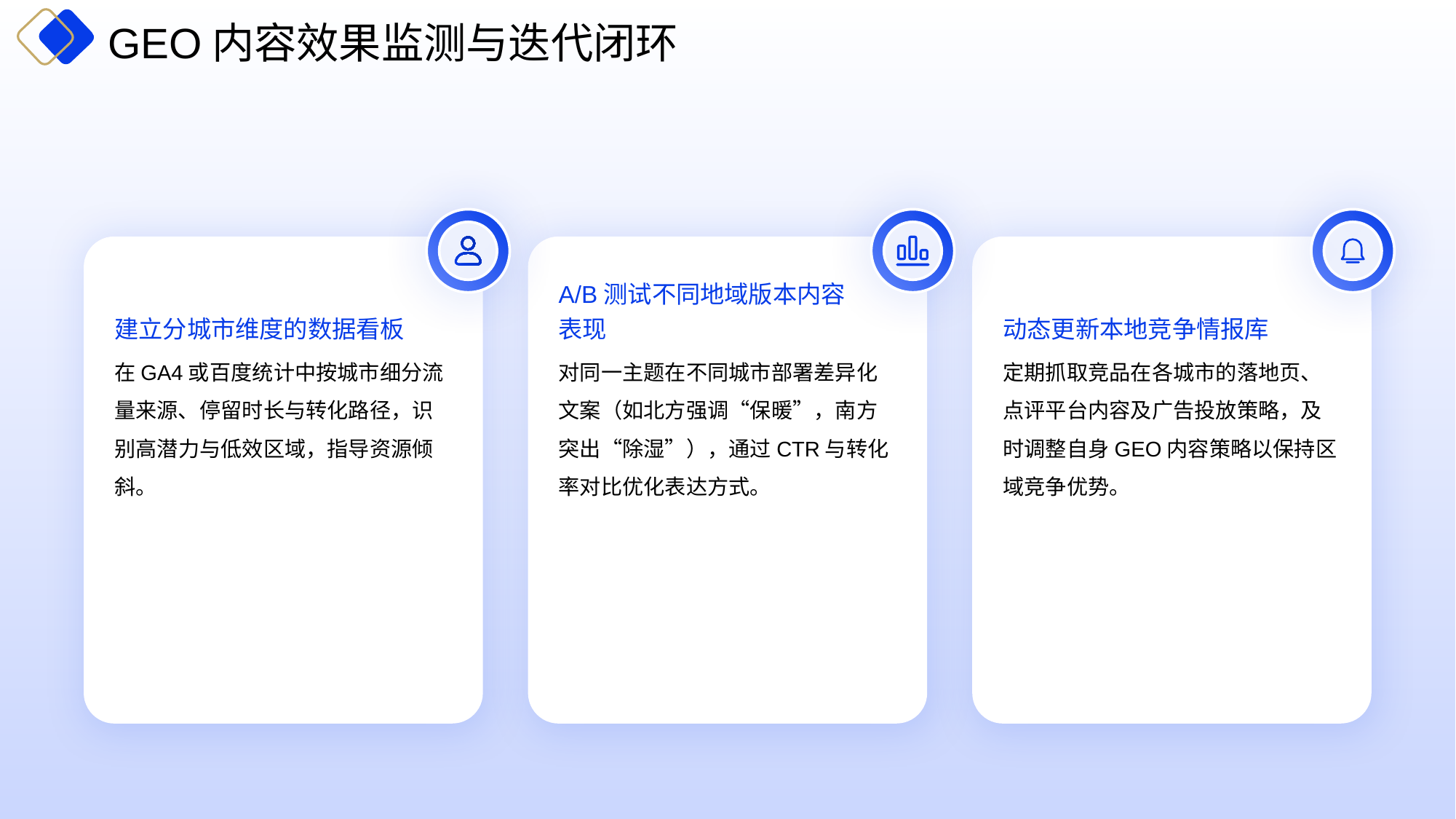

GEO内容效果监测与迭代闭环

建立分城市维度的数据看板
A/B测试不同地域版本内容表现
动态更新本地竞争情报库
在GA4或百度统计中按城市细分流量来源、停留时长与转化路径，识别高潜力与低效区域，指导资源倾斜。
对同一主题在不同城市部署差异化文案（如北方强调“保暖”，南方突出“除湿”），通过CTR与转化率对比优化表达方式。
定期抓取竞品在各城市的落地页、点评平台内容及广告投放策略，及时调整自身GEO内容策略以保持区域竞争优势。